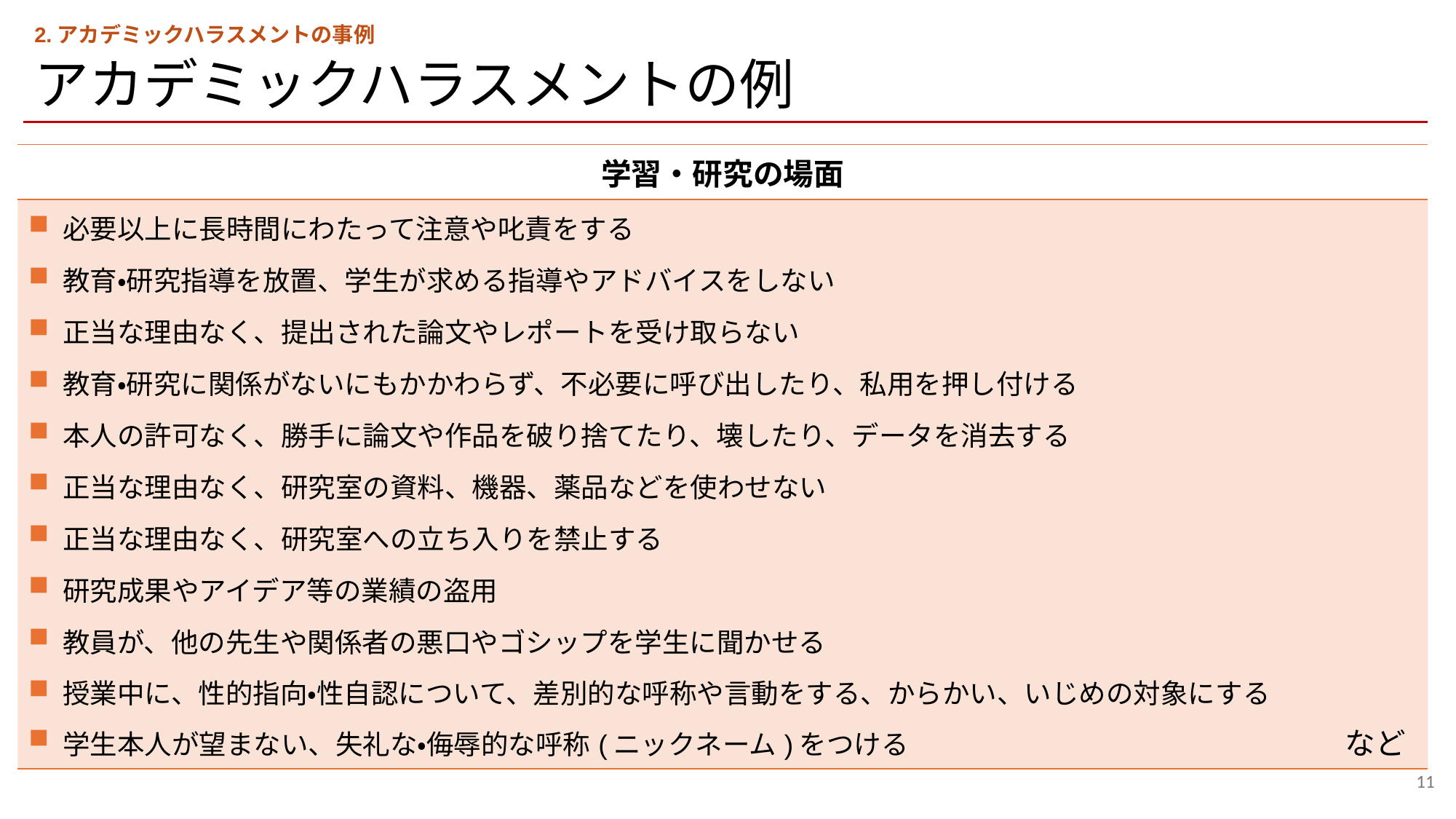

2.アカデミックハラスメントの事例
アカデミックハラスメントの例
| 学習・研究の場面 |
| --- |
| 必要以上に長時間にわたって注意や叱責をする 教育・研究指導を放置、学生が求める指導やアドバイスをしない 正当な理由なく、提出された論文やレポートを受け取らない 教育・研究に関係がないにもかかわらず、不必要に呼び出したり、私用を押し付ける 本人の許可なく、勝手に論文や作品を破り捨てたり、壊したり、データを消去する 正当な理由なく、研究室の資料、機器、薬品などを使わせない 正当な理由なく、研究室への立ち入りを禁止する 研究成果やアイデア等の業績の盗用 教員が、他の先生や関係者の悪口やゴシップを学生に聞かせる 授業中に、性的指向・性自認について、差別的な呼称や言動をする、からかい、いじめの対象にする 学生本人が望まない、失礼な・侮辱的な呼称(ニックネーム)をつける　　　　　　　　　　　　　　　　など |
11